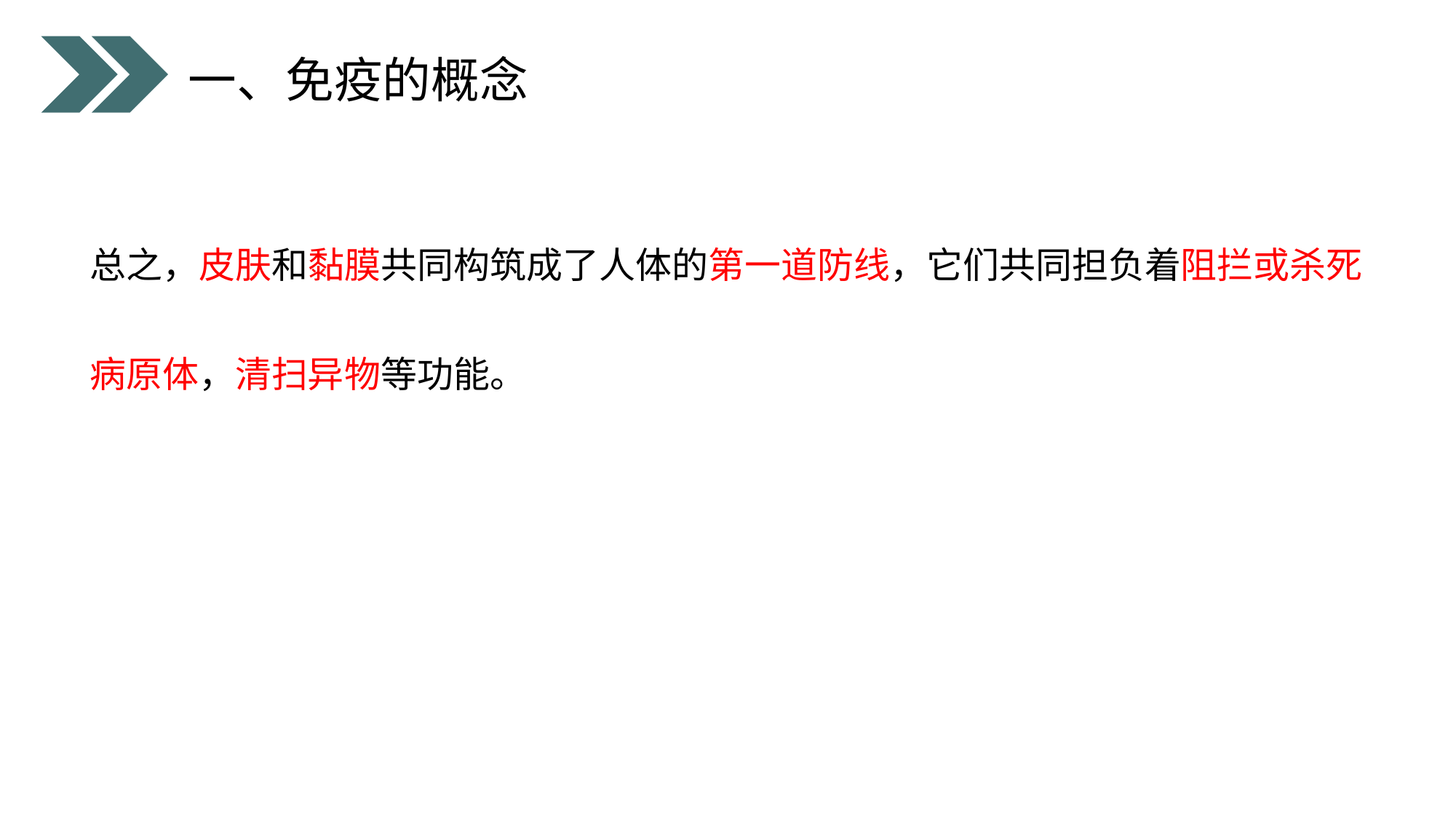

一、免疫的概念
总之，皮肤和黏膜共同构筑成了人体的第一道防线，它们共同担负着阻拦或杀死病原体，清扫异物等功能。